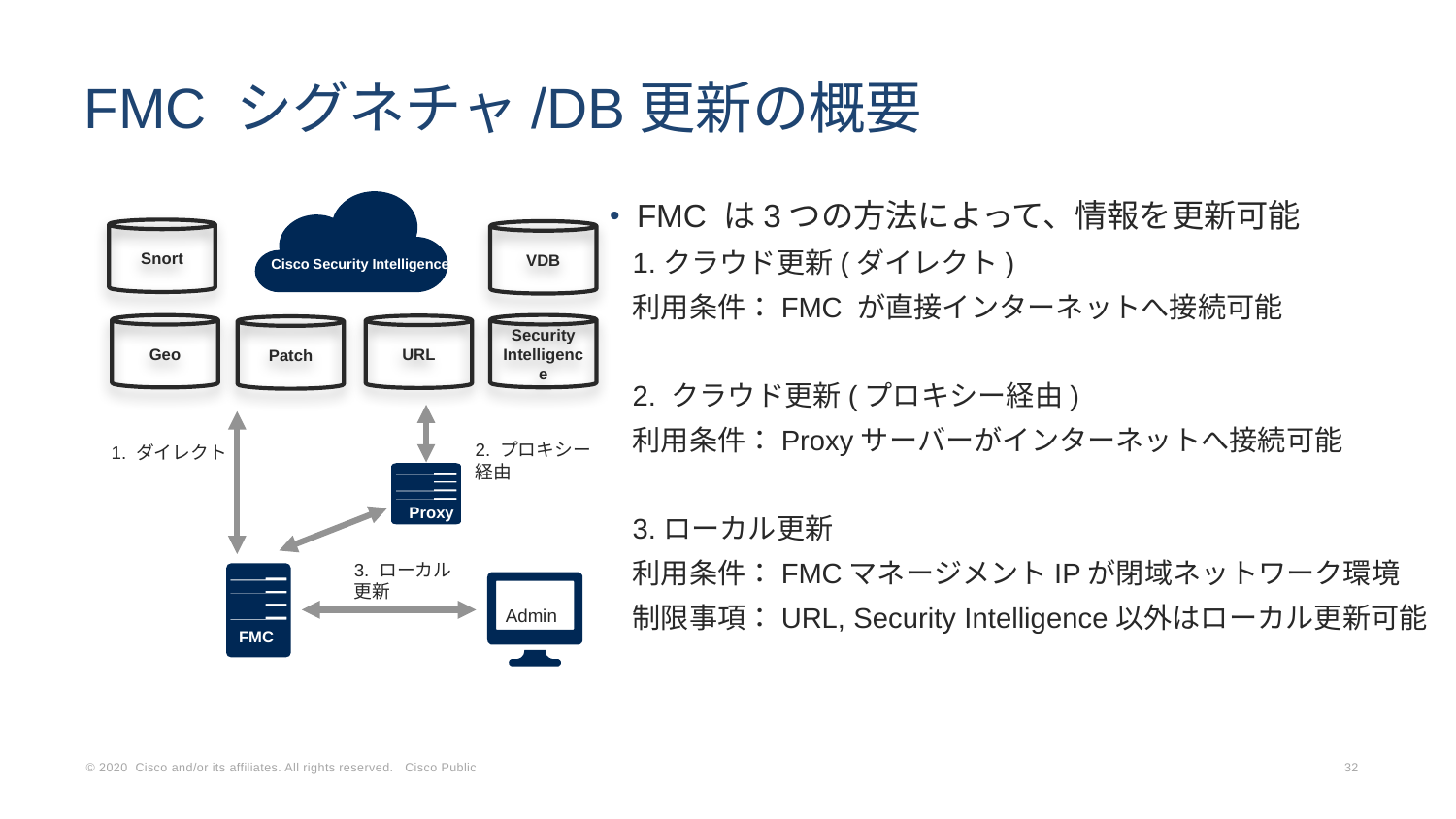

# FMC シグネチャ/DB更新の概要
FMC は3つの方法によって、情報を更新可能
1.クラウド更新(ダイレクト)
利用条件：FMC が直接インターネットへ接続可能

2. クラウド更新(プロキシー経由)
利用条件：Proxyサーバーがインターネットへ接続可能

3.ローカル更新
利用条件：FMCマネージメントIPが閉域ネットワーク環境
制限事項：URL, Security Intelligence以外はローカル更新可能

Snort
VDB
Cisco Security Intelligence
Security
Intelligence
Geo
URL
Patch
2. プロキシー経由
1. ダイレクト

Proxy
3. ローカル更新

Admin
FMC